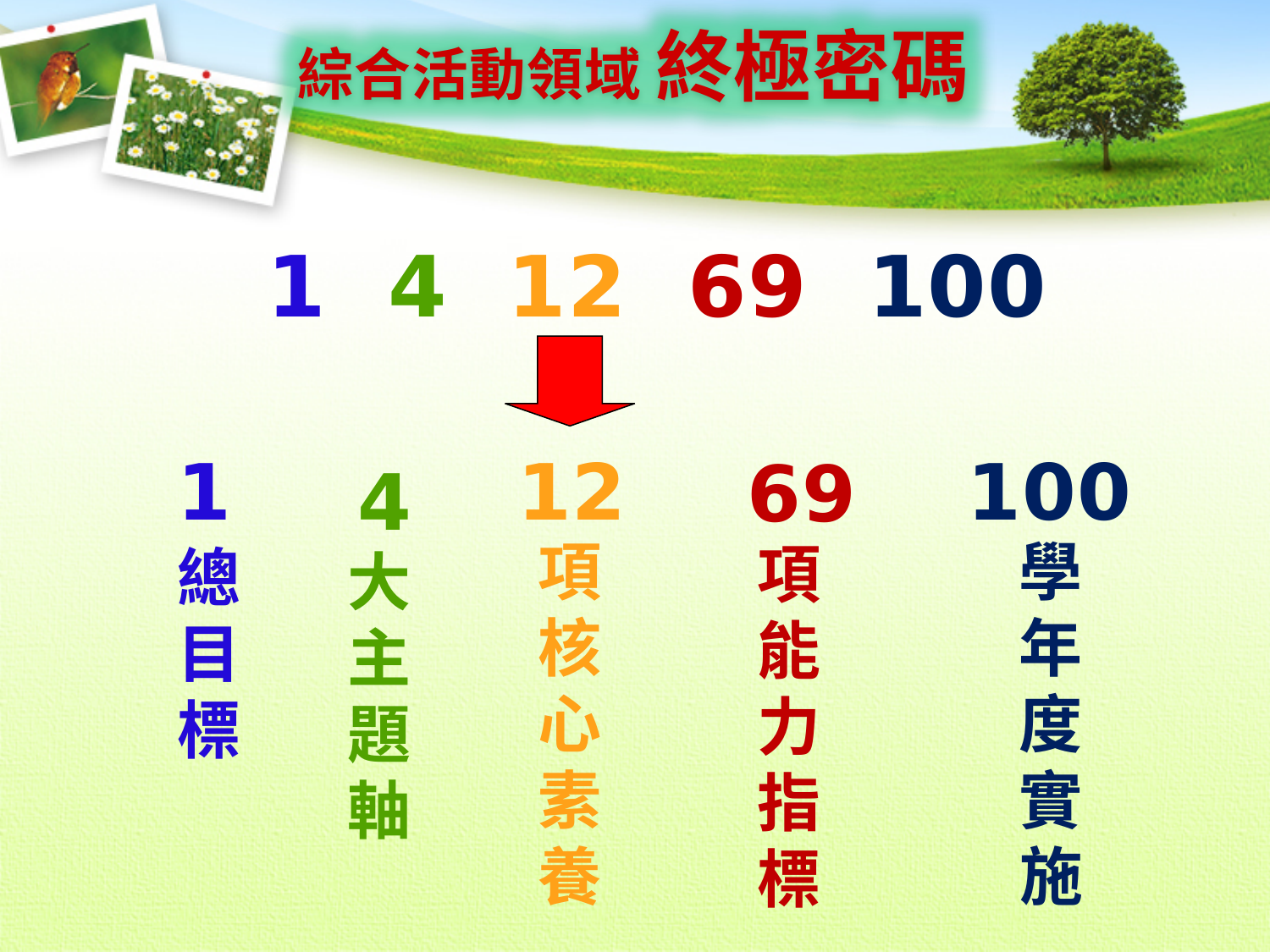

綜合活動領域 終極密碼
1  4  12  69  100

1
總目標
12
項核心素養
100
學年度實施
69
項能力指標
4
大主題軸